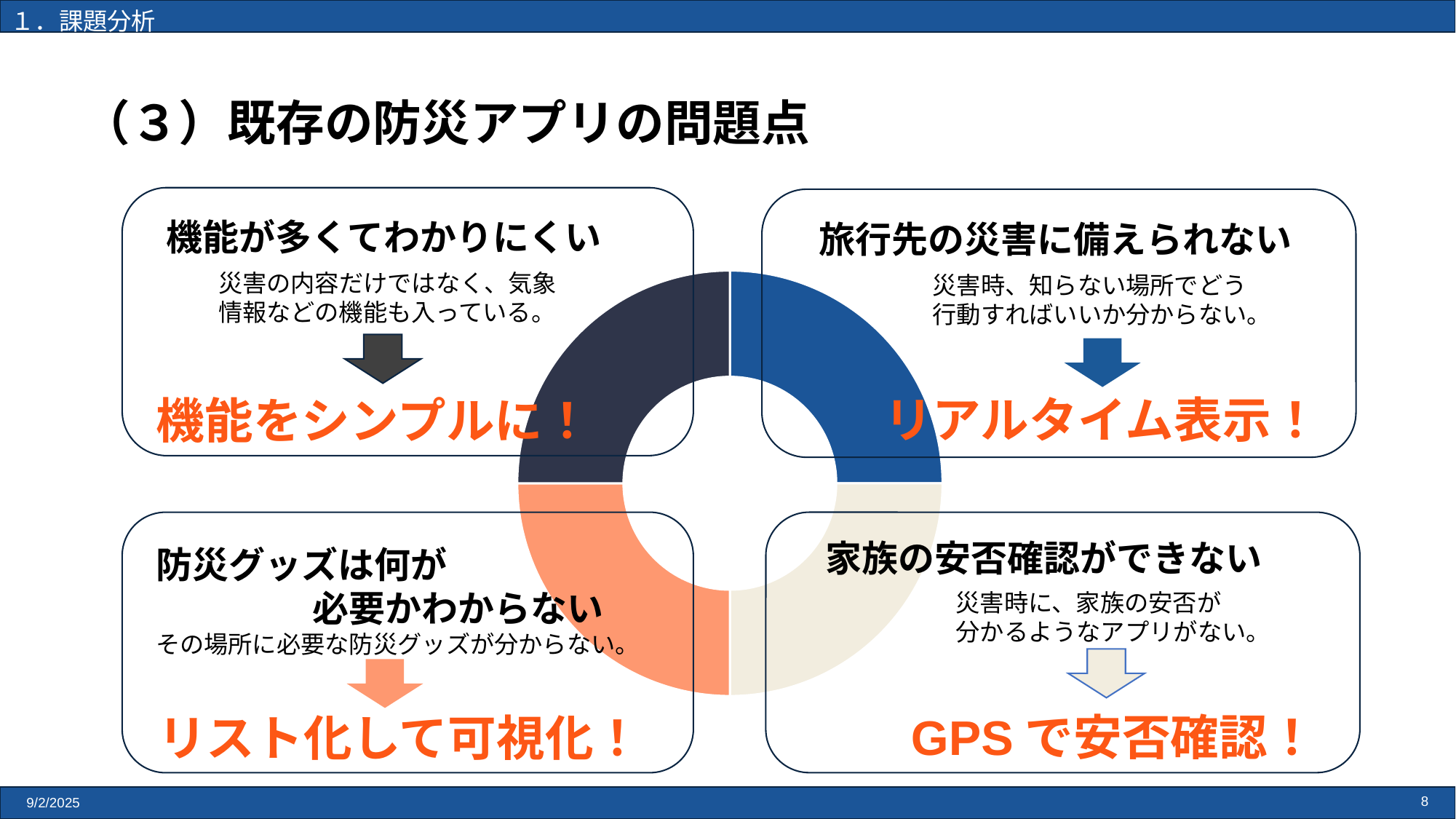

１．課題分析
# （３）既存の防災アプリの問題点

機能が多くてわかりにくい
旅行先の災害に備えられない

### Chart

| Category | Sales |
|---|---|
| 1st Qtr | 1.0 |
| 2nd Qtr | 1.0 |
| 3rd Qtr | 1.0 |
| 4th Qtr | 1.0 |
災害の内容だけではなく、気象情報などの機能も入っている。
災害時、知らない場所でどう
行動すればいいか分からない。

リアルタイム表示！
機能をシンプルに！

家族の安否確認ができない
  防災グッズは何が
　　　　　必要かわからない
災害時に、家族の安否が
分かるようなアプリがない。
その場所に必要な防災グッズが分からない。

GPSで安否確認！​
リスト化して可視化！